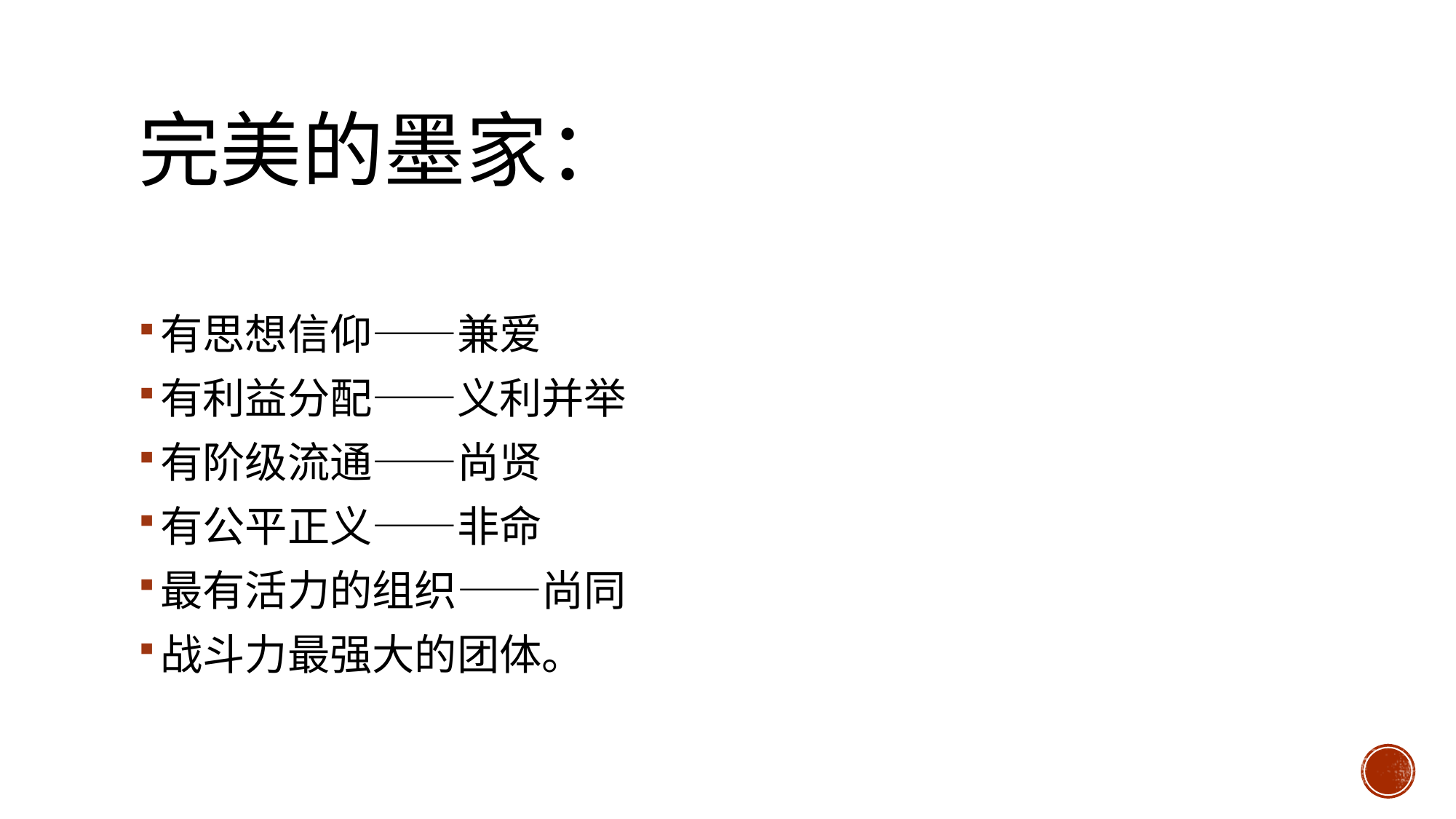

# 完美的墨家：

有思想信仰——兼爱
有利益分配——义利并举
有阶级流通——尚贤
有公平正义——非命
最有活力的组织——尚同
战斗力最强大的团体。